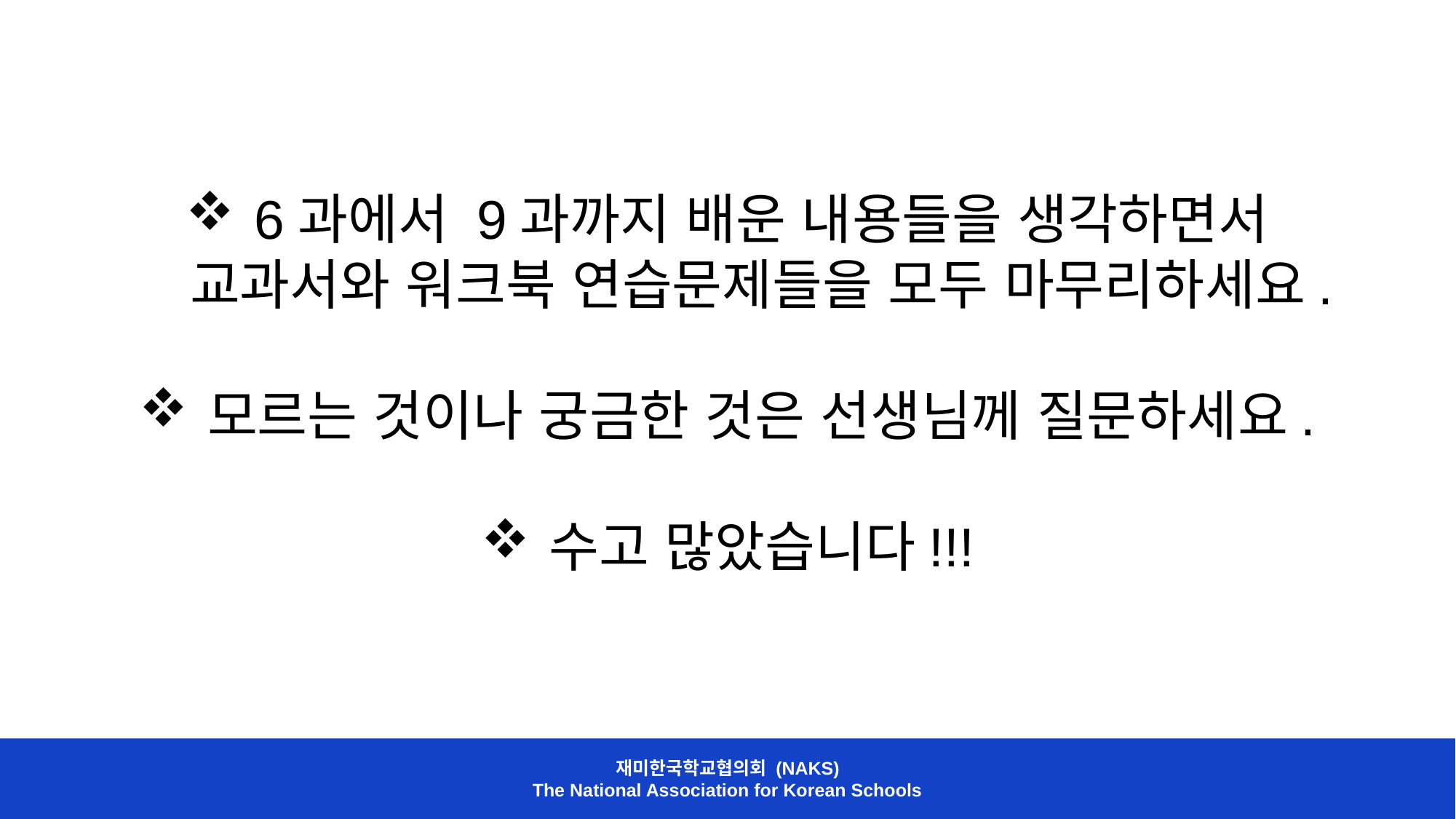

6과에서 9과까지 배운 내용들을 생각하면서 교과서와 워크북 연습문제들을 모두 마무리하세요.

모르는 것이나 궁금한 것은 선생님께 질문하세요.

수고 많았습니다!!!
재미한국학교협의회 (NAKS)
The National Association for Korean Schools